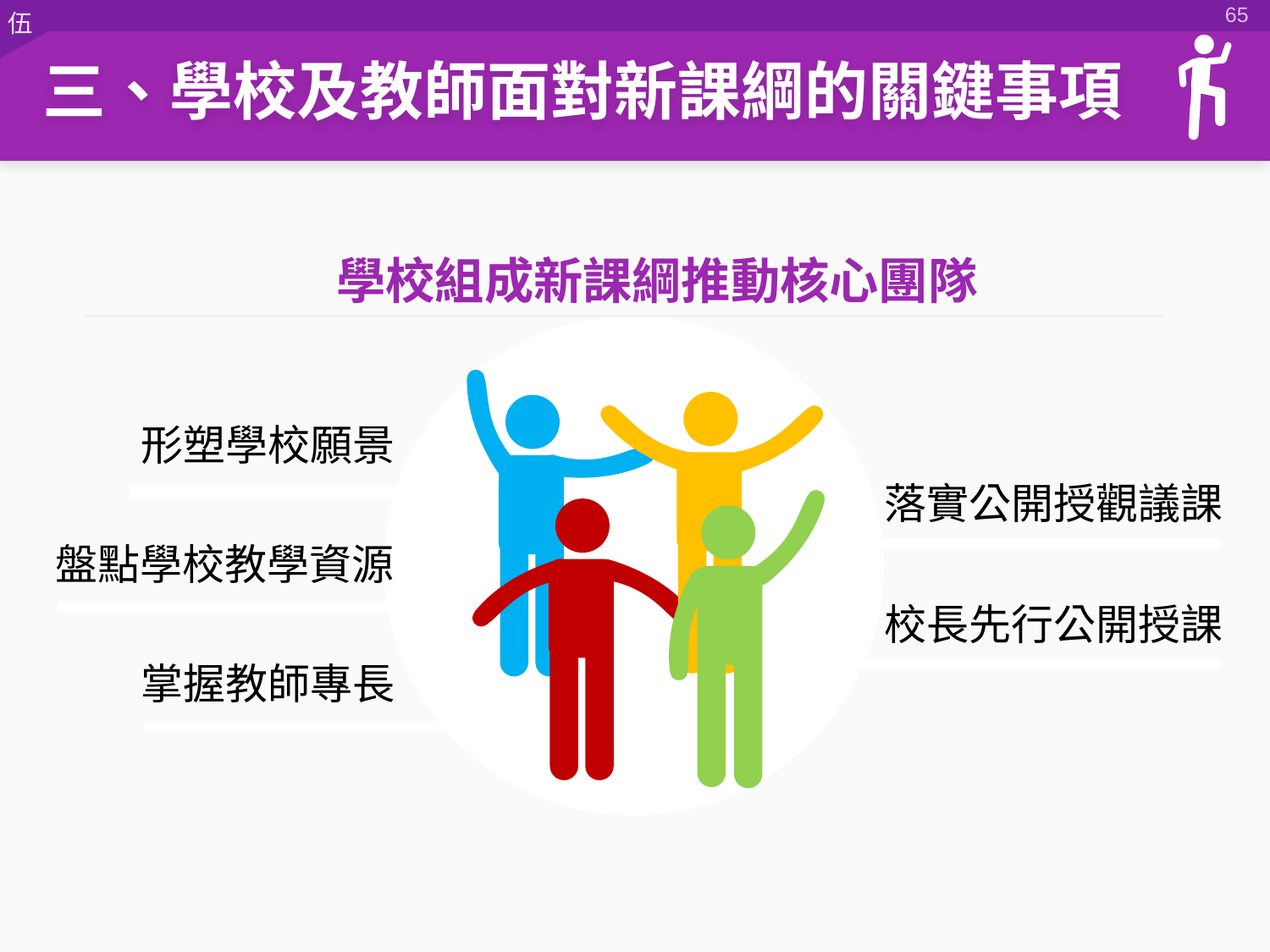

65
三、學校及教師面對新課綱的關鍵事項

學校組成新課綱推動核心團隊

形塑學校願景
落實公開授觀議課
盤點學校教學資源
校長先行公開授課
掌握教師專長